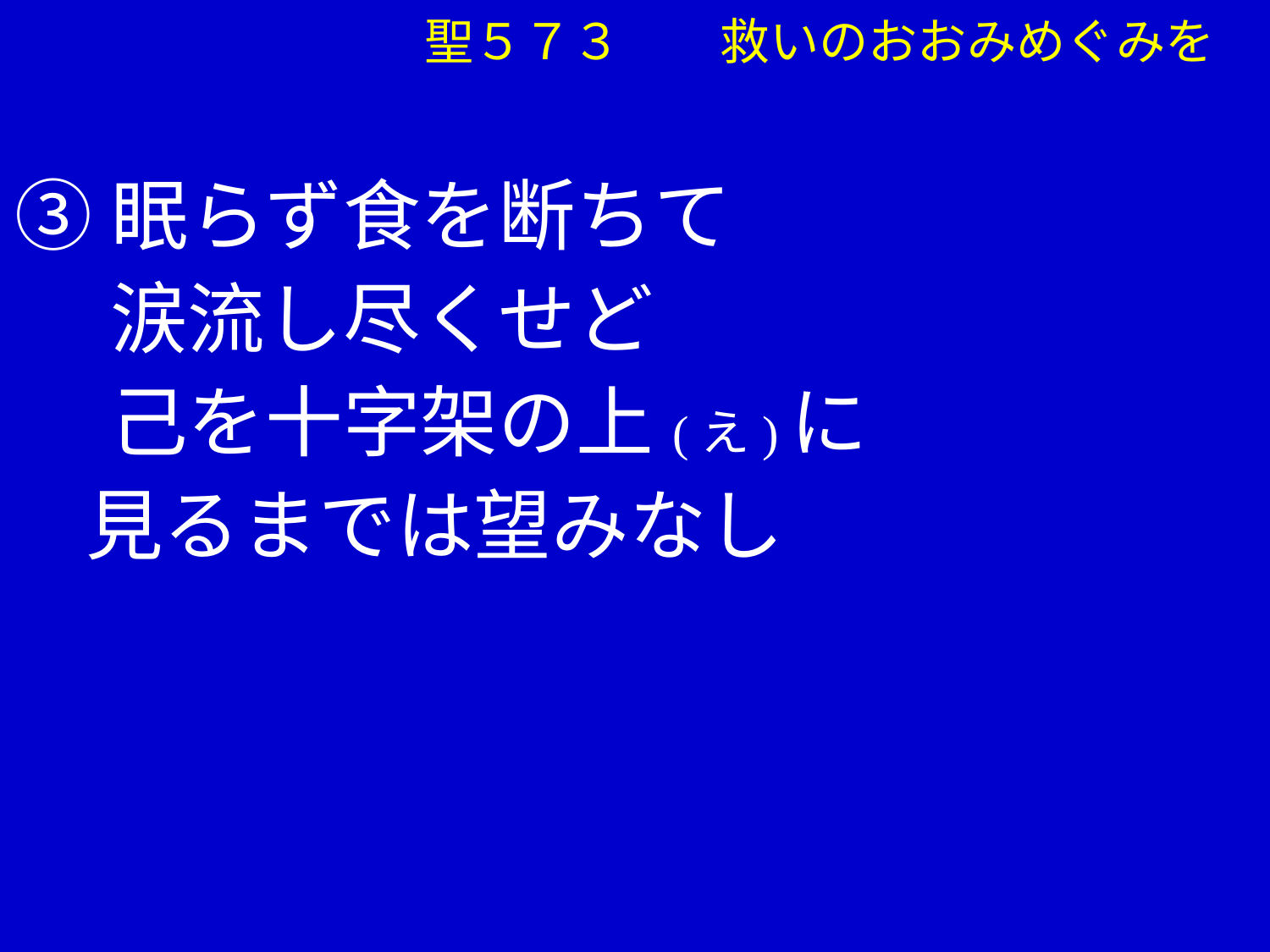

聖５７３         救いのおおみめぐみを
③眠らず食を断ちて
　 涙流し尽くせど
　 己を十字架の上(え)に
   見るまでは望みなし